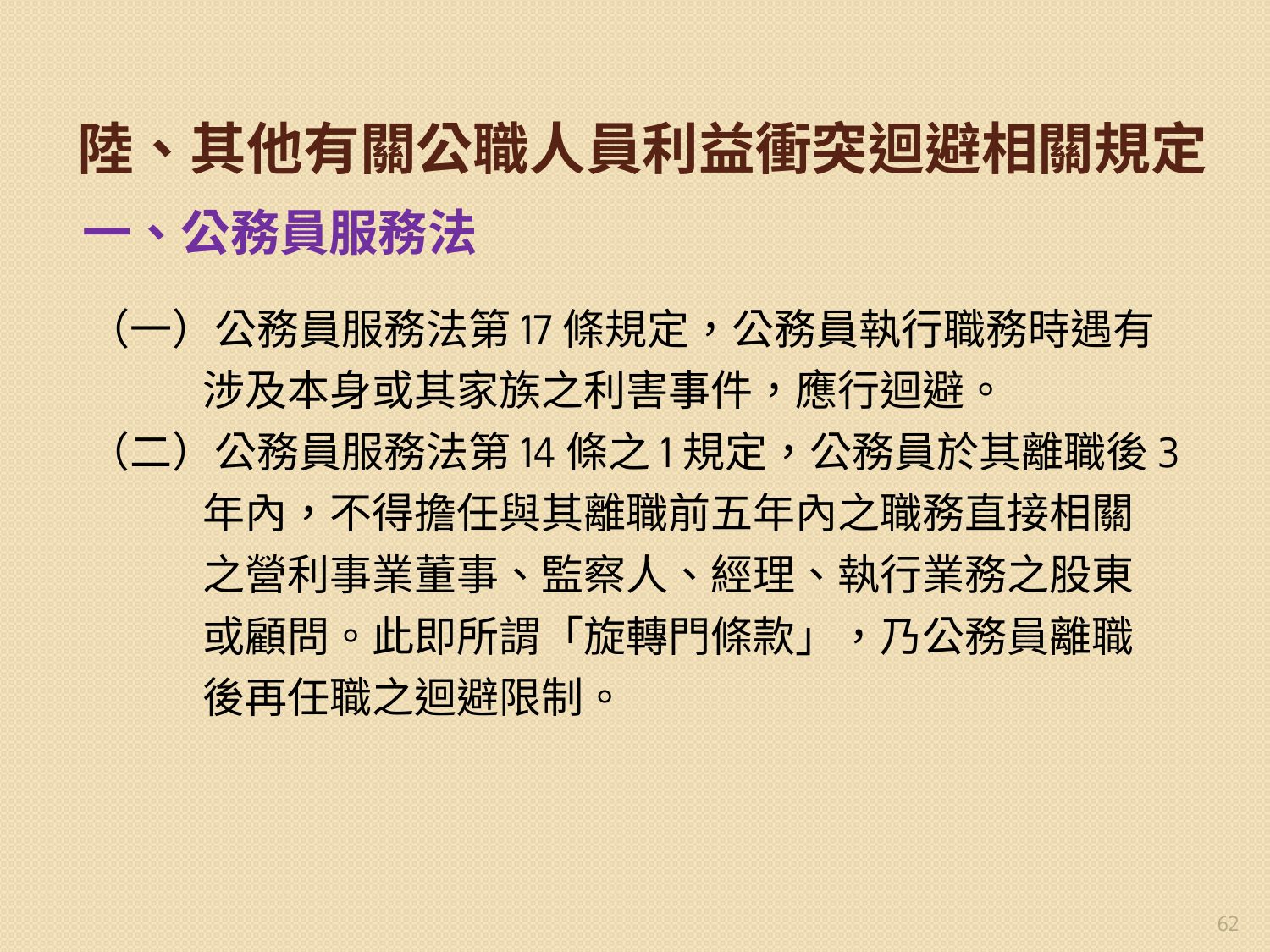

# 陸、其他有關公職人員利益衝突迴避相關規定
一、公務員服務法
（一）公務員服務法第17條規定，公務員執行職務時遇有
           涉及本身或其家族之利害事件，應行迴避。
（二）公務員服務法第14條之1規定，公務員於其離職後3
           年內，不得擔任與其離職前五年內之職務直接相關
           之營利事業董事、監察人、經理、執行業務之股東
           或顧問。此即所謂「旋轉門條款」，乃公務員離職
           後再任職之迴避限制。

62